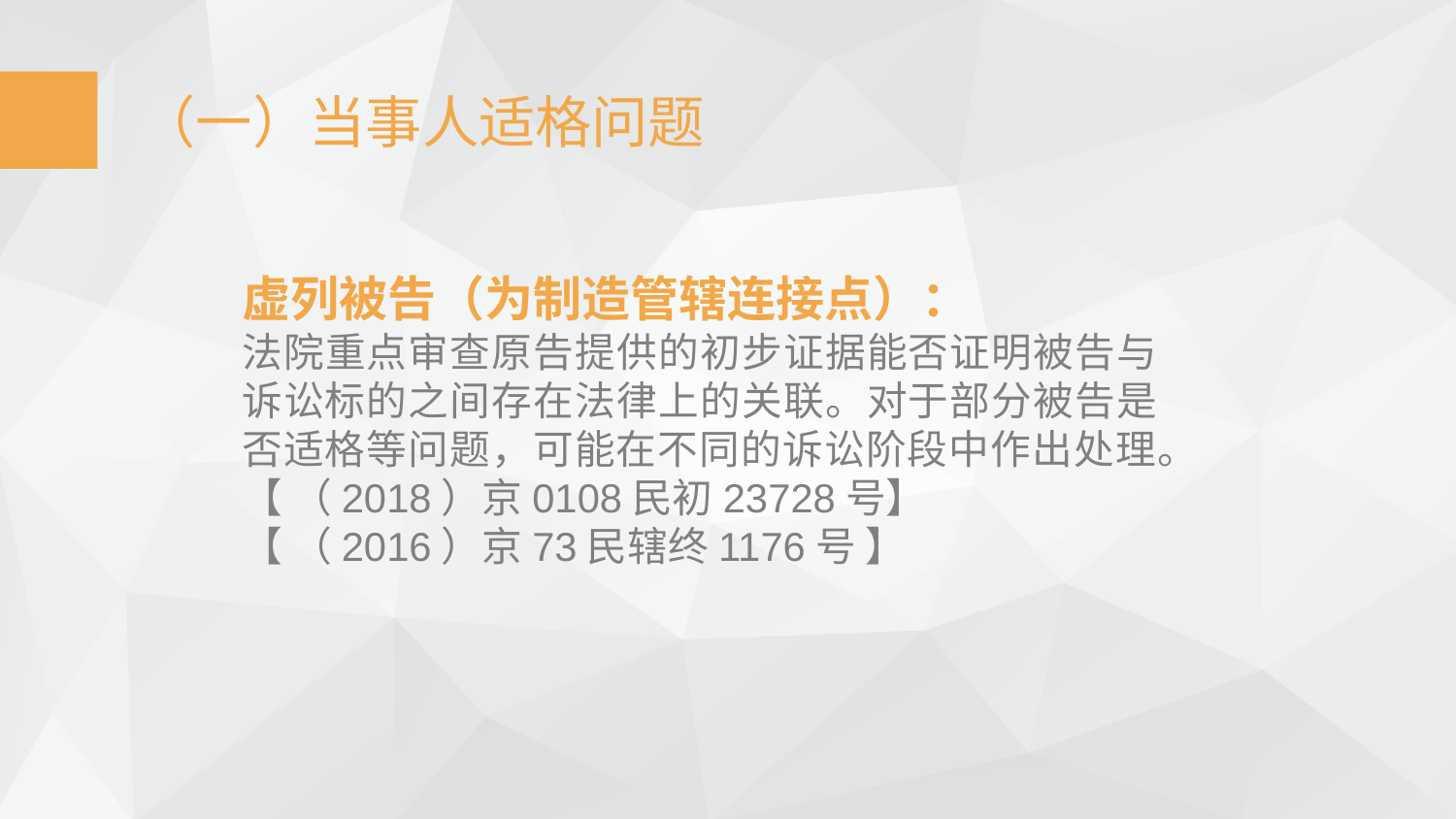

（一）当事人适格问题
虚列被告（为制造管辖连接点）：
法院重点审查原告提供的初步证据能否证明被告与诉讼标的之间存在法律上的关联。对于部分被告是否适格等问题，可能在不同的诉讼阶段中作出处理。
【 （2018）京0108民初23728号】
【 （2016）京73民辖终1176号 】